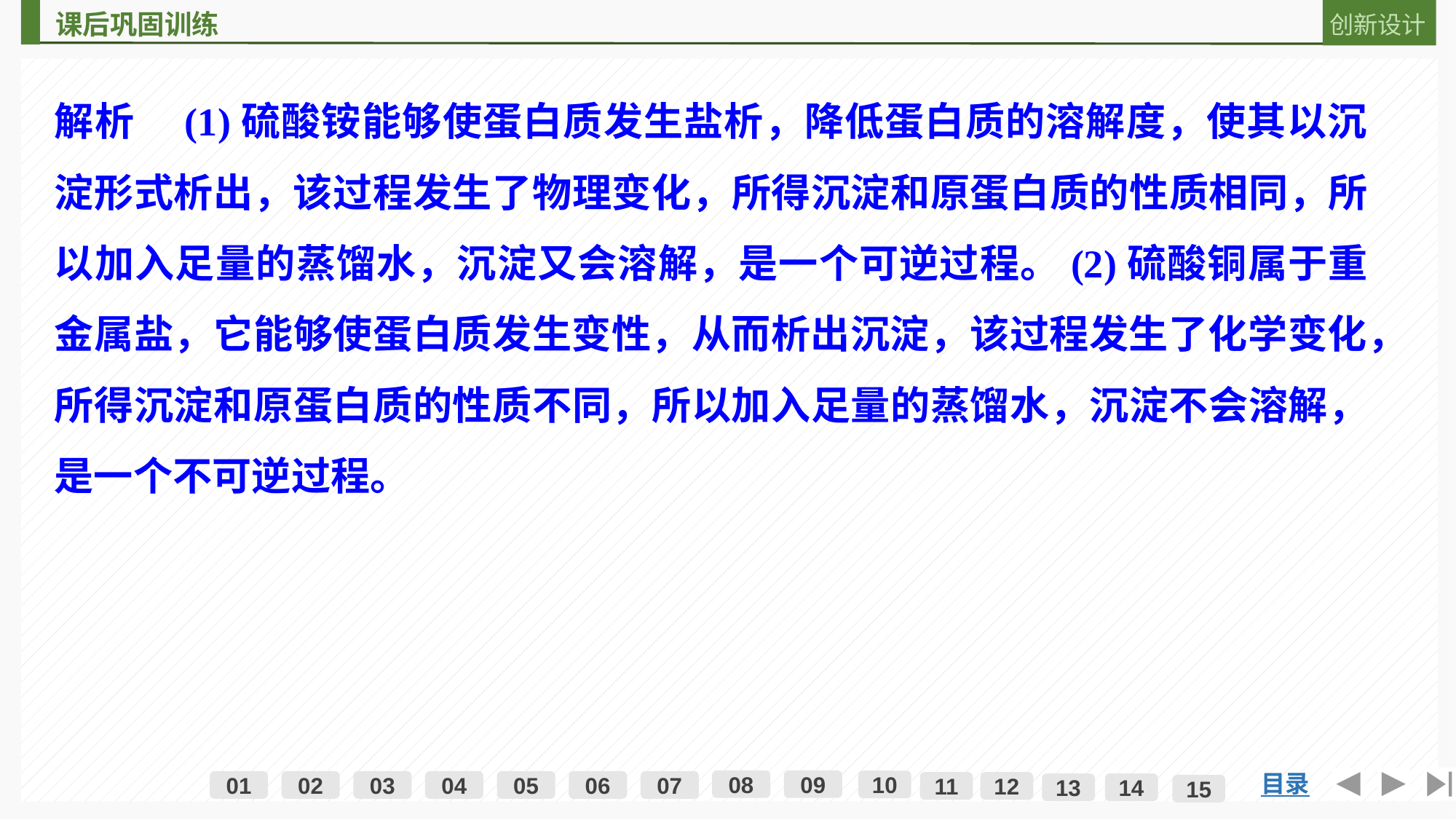

解析　(1)硫酸铵能够使蛋白质发生盐析，降低蛋白质的溶解度，使其以沉淀形式析出，该过程发生了物理变化，所得沉淀和原蛋白质的性质相同，所以加入足量的蒸馏水，沉淀又会溶解，是一个可逆过程。(2)硫酸铜属于重金属盐，它能够使蛋白质发生变性，从而析出沉淀，该过程发生了化学变化，所得沉淀和原蛋白质的性质不同，所以加入足量的蒸馏水，沉淀不会溶解，是一个不可逆过程。